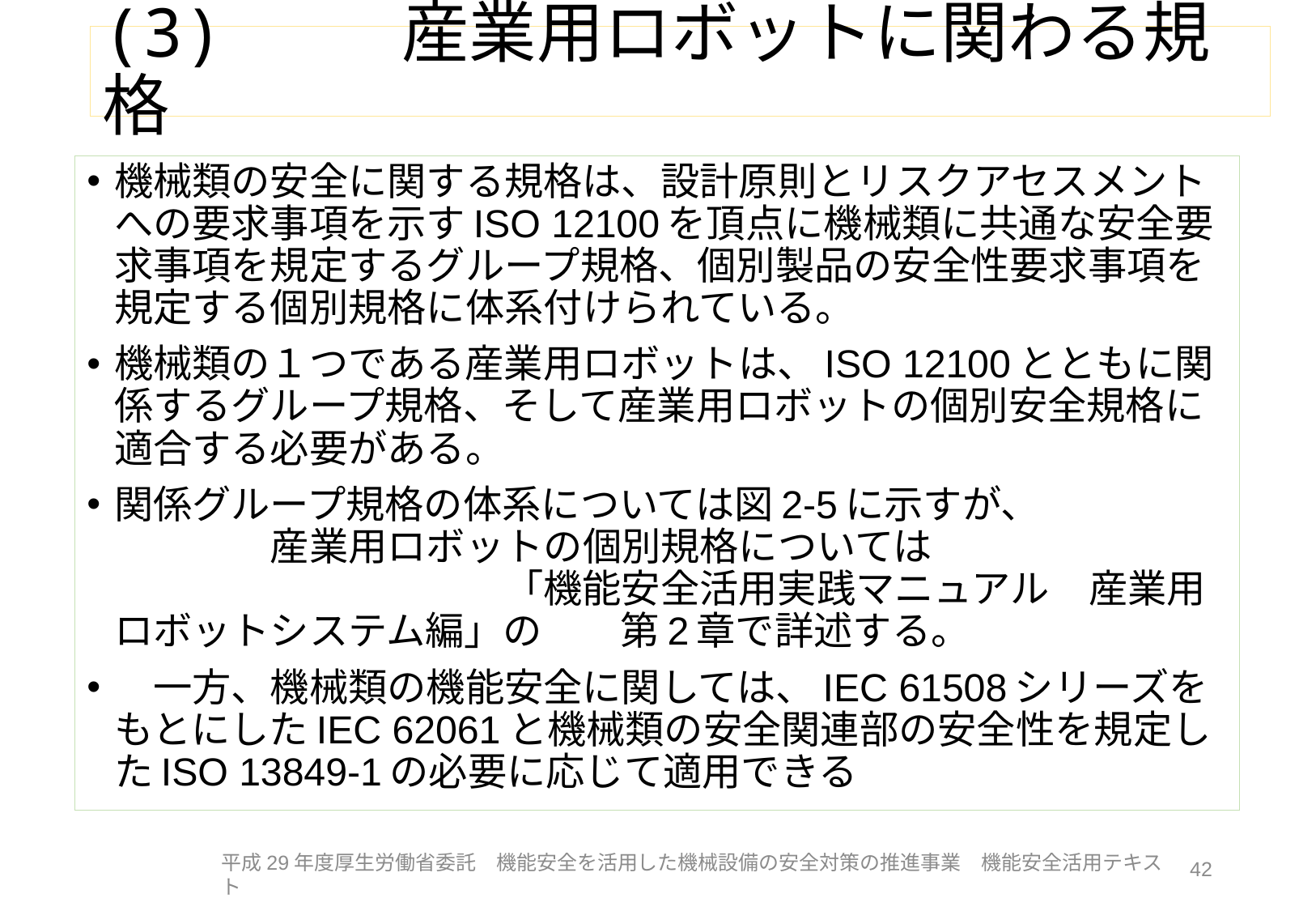

# (3)	 産業用ロボットに関わる規格
機械類の安全に関する規格は、設計原則とリスクアセスメントへの要求事項を示すISO 12100を頂点に機械類に共通な安全要求事項を規定するグループ規格、個別製品の安全性要求事項を規定する個別規格に体系付けられている。
機械類の１つである産業用ロボットは、ISO 12100とともに関係するグループ規格、そして産業用ロボットの個別安全規格に適合する必要がある。
関係グループ規格の体系については図2-5に示すが、　　　　　　　　産業用ロボットの個別規格については　　　　　　　　　　　　　　　　　「機能安全活用実践マニュアル　産業用ロボットシステム編」の　　第2章で詳述する。
　一方、機械類の機能安全に関しては、IEC 61508シリーズをもとにしたIEC 62061と機械類の安全関連部の安全性を規定したISO 13849-1の必要に応じて適用できる
平成29年度厚生労働省委託　機能安全を活用した機械設備の安全対策の推進事業　機能安全活用テキスト
42